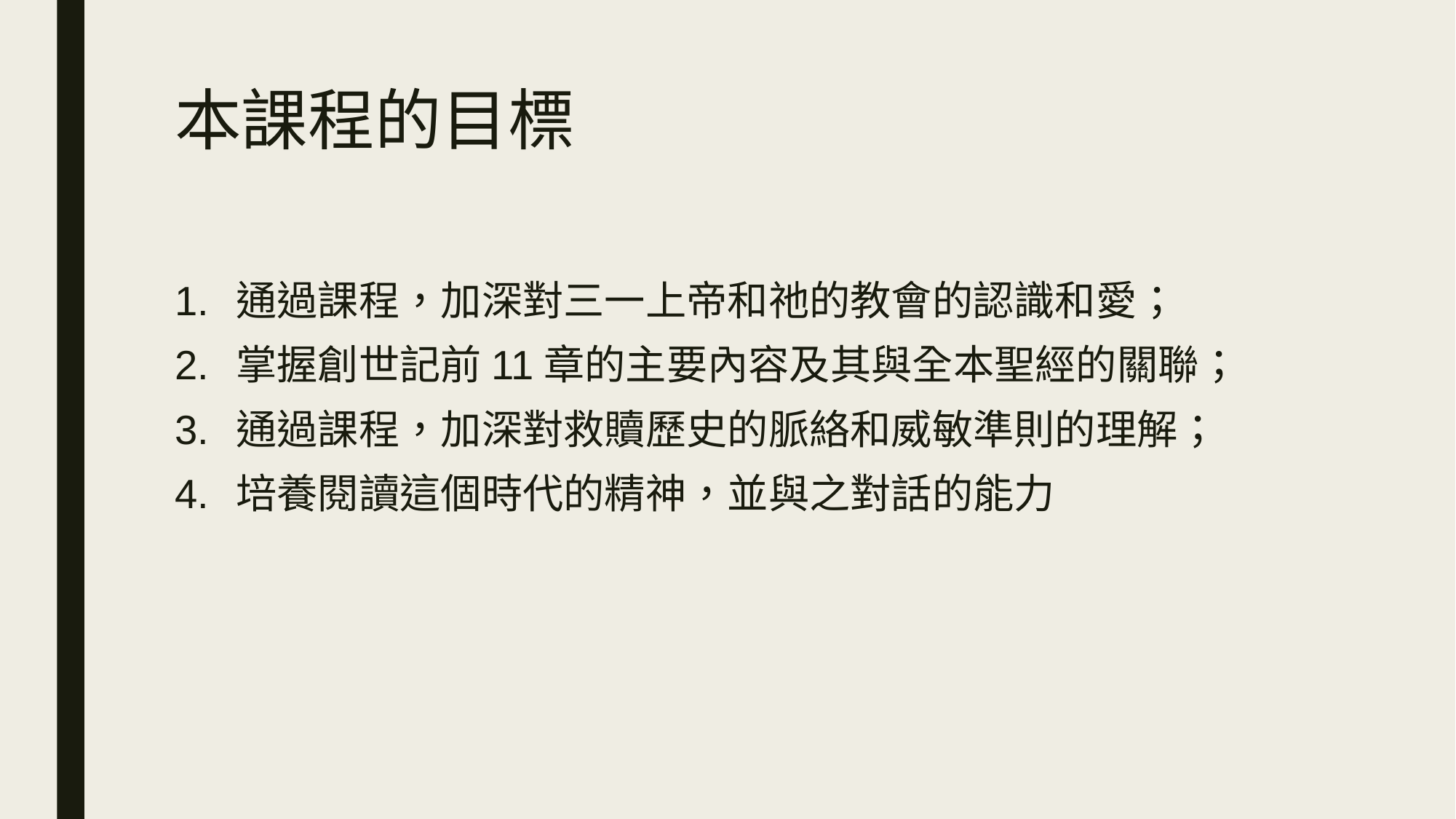

# 本課程的目標
通過課程，加深對三一上帝和祂的教會的認識和愛；
掌握創世記前11章的主要內容及其與全本聖經的關聯；
通過課程，加深對救贖歷史的脈絡和威敏準則的理解；
培養閱讀這個時代的精神，並與之對話的能力